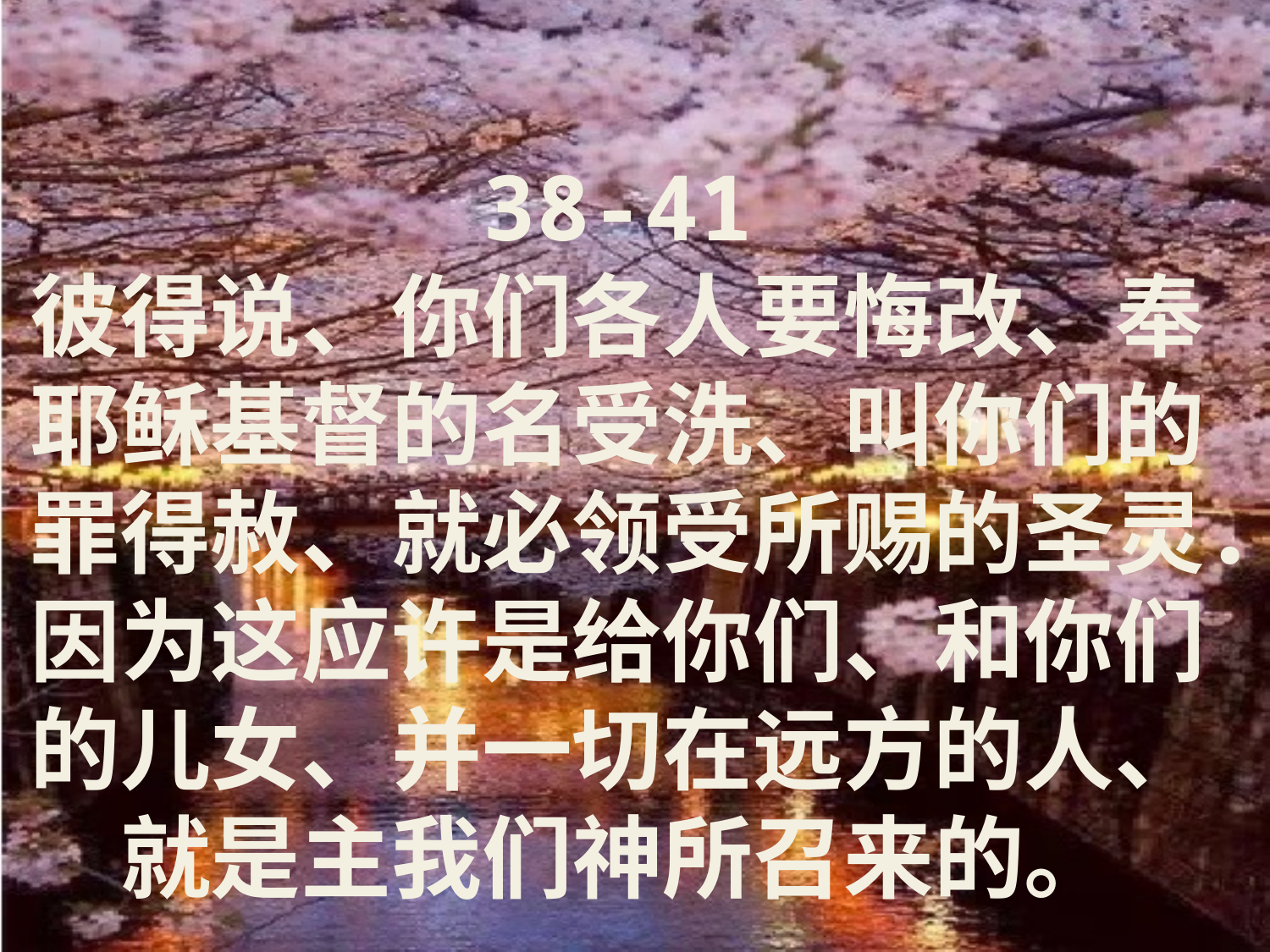

# 38-41 彼得说、你们各人要悔改、奉耶稣基督的名受洗、叫你们的罪得赦、就必领受所赐的圣灵．因为这应许是给你们、和你们的儿女、并一切在远方的人、就是主我们神所召来的。